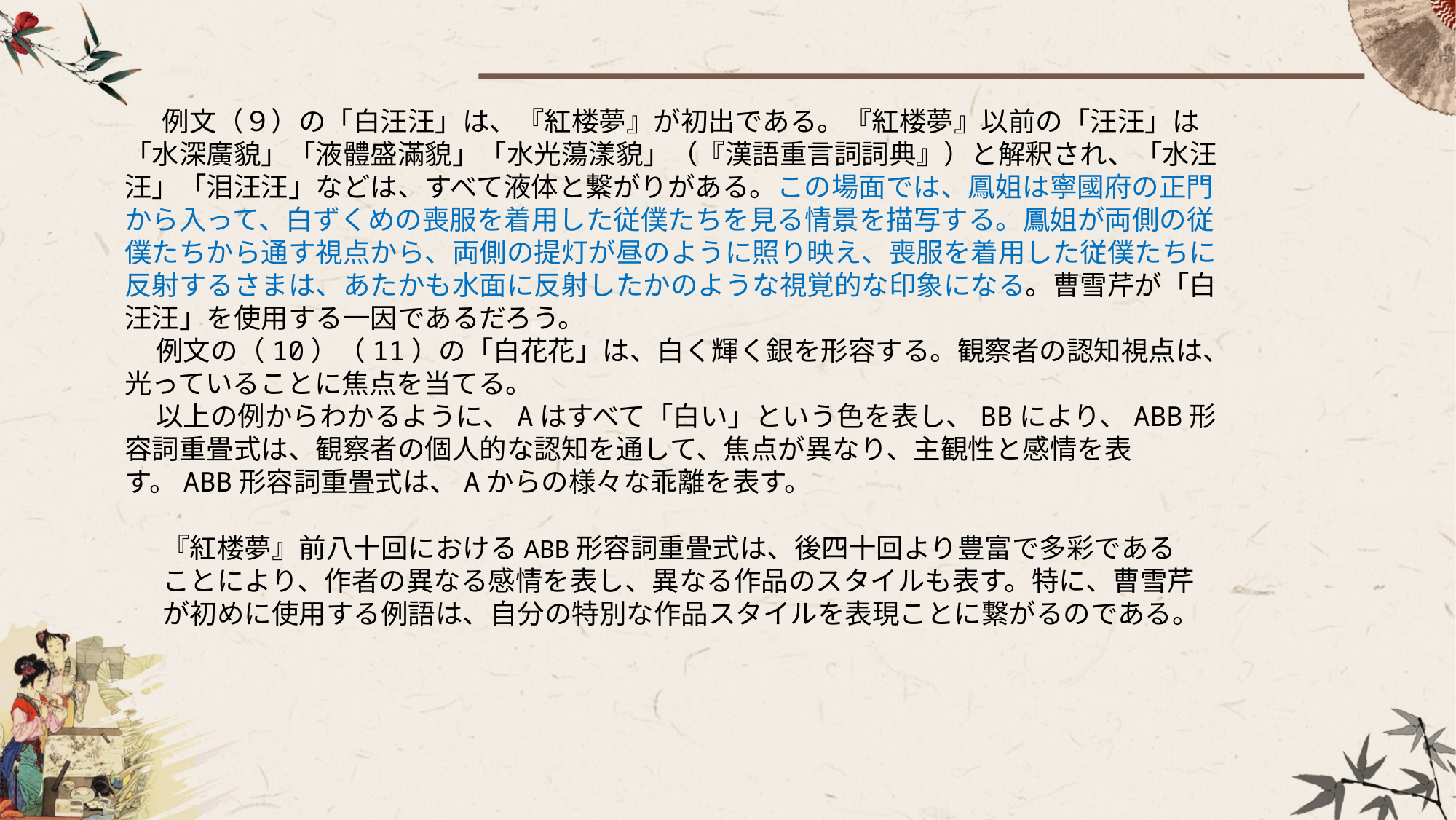

例文（９）の「白汪汪」は、『紅楼夢』が初出である。『紅楼夢』以前の「汪汪」は「水深廣貌」「液體盛滿貌」「水光蕩漾貌」（『漢語重言詞詞典』）と解釈され、「水汪汪」「泪汪汪」などは、すべて液体と繋がりがある。この場面では、鳳姐は寧國府の正門から入って、白ずくめの喪服を着用した従僕たちを見る情景を描写する。鳳姐が両側の従僕たちから通す視点から、両側の提灯が昼のように照り映え、喪服を着用した従僕たちに反射するさまは、あたかも水面に反射したかのような視覚的な印象になる。曹雪芹が「白汪汪」を使用する一因であるだろう。
    例文の（10）（11）の「白花花」は、白く輝く銀を形容する。観察者の認知視点は、光っていることに焦点を当てる。
    以上の例からわかるように、Aはすべて「白い」という色を表し、BBにより、ABB形容詞重畳式は、観察者の個人的な認知を通して、焦点が異なり、主観性と感情を表す。ABB形容詞重畳式は、Aからの様々な乖離を表す。
『紅楼夢』前八十回におけるABB形容詞重畳式は、後四十回より豊富で多彩であることにより、作者の異なる感情を表し、異なる作品のスタイルも表す。特に、曹雪芹が初めに使用する例語は、自分の特別な作品スタイルを表現ことに繋がるのである。